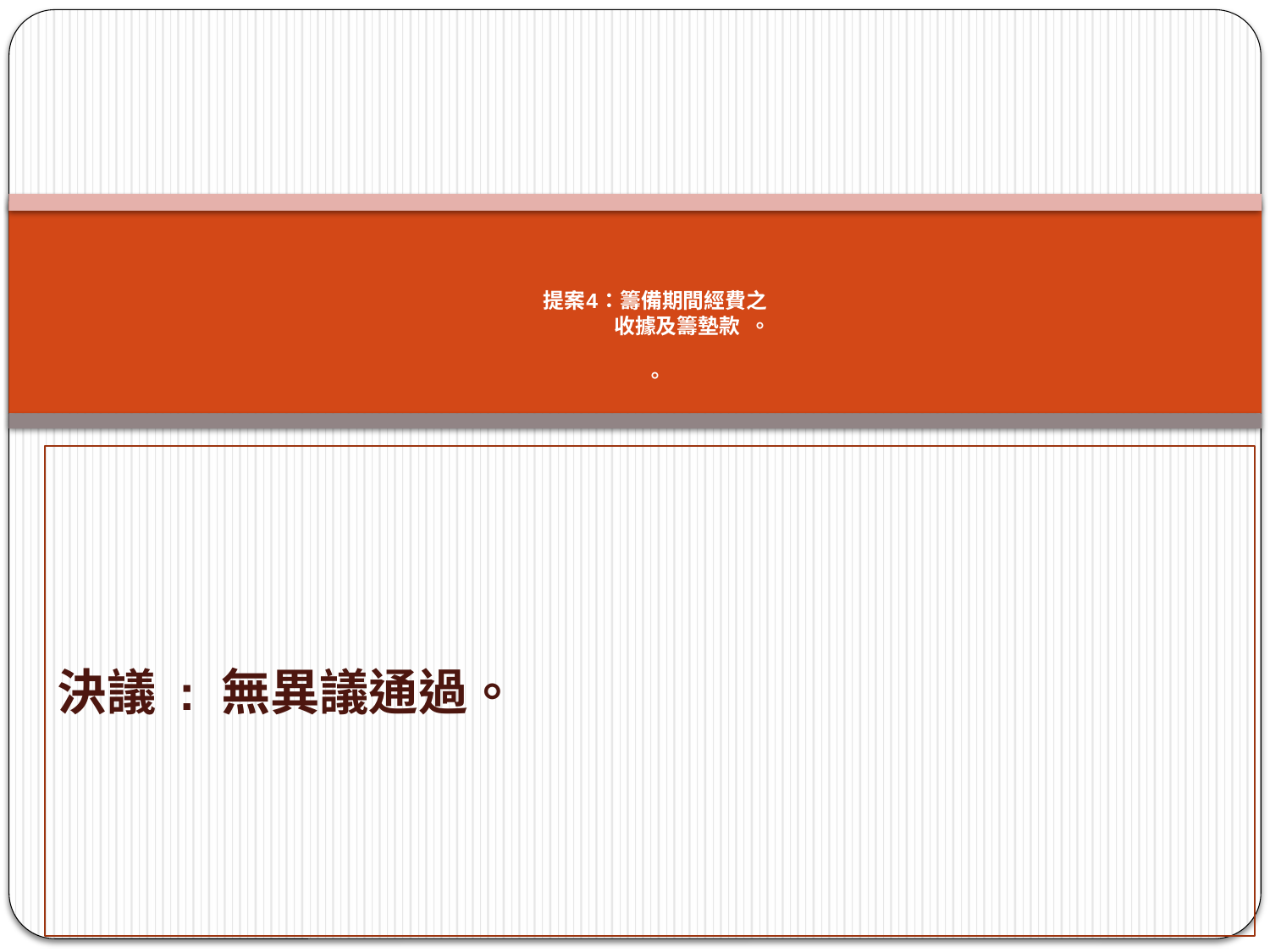

# 提案4：籌備期間經費之 收據及籌墊款  。 。
決議 : 無異議通過。